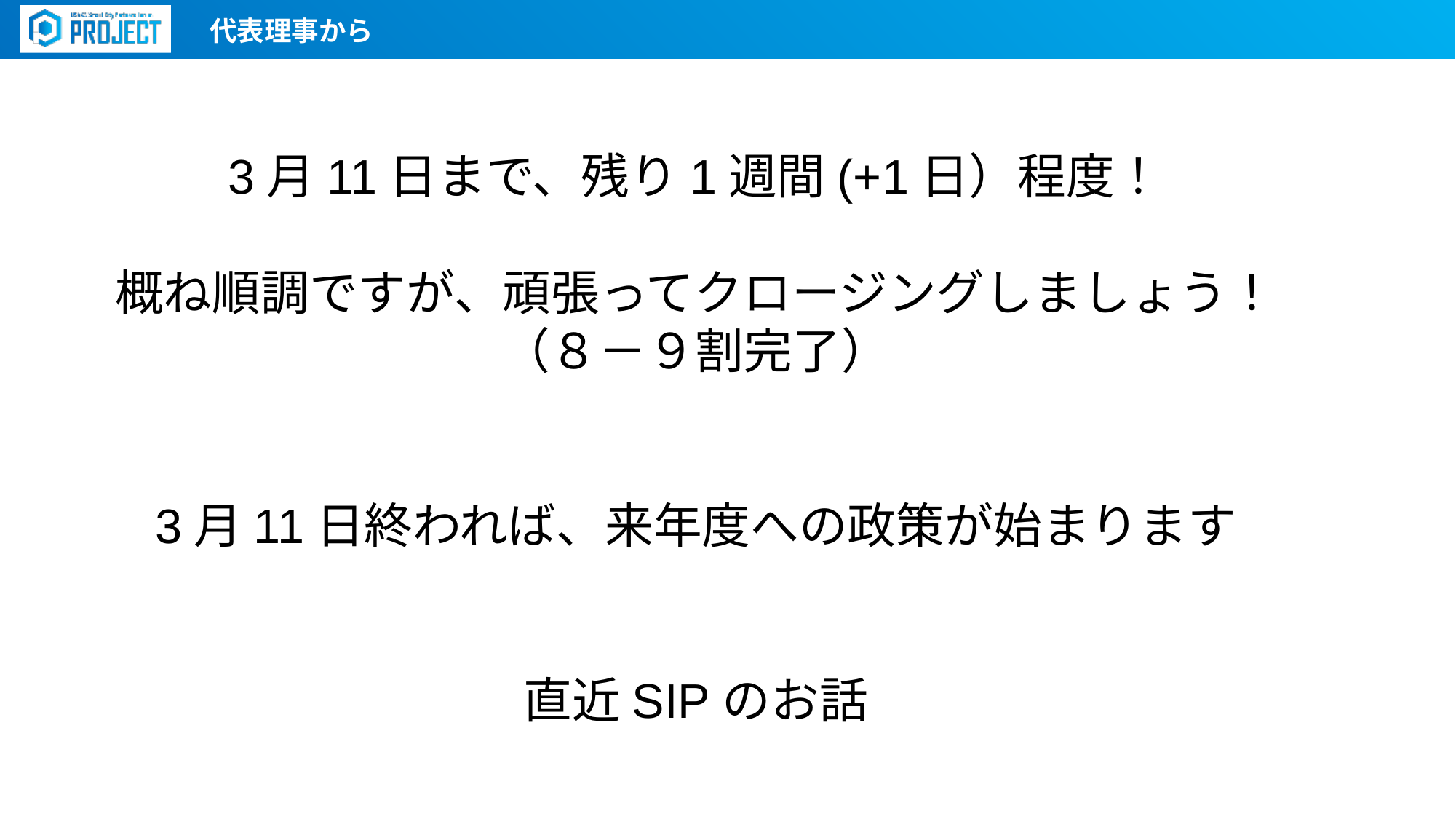

代表理事から
3月11日まで、残り1週間(+1日）程度！
概ね順調ですが、頑張ってクロージングしましょう！
（８－９割完了）

3月11日終われば、来年度への政策が始まります

直近SIPのお話